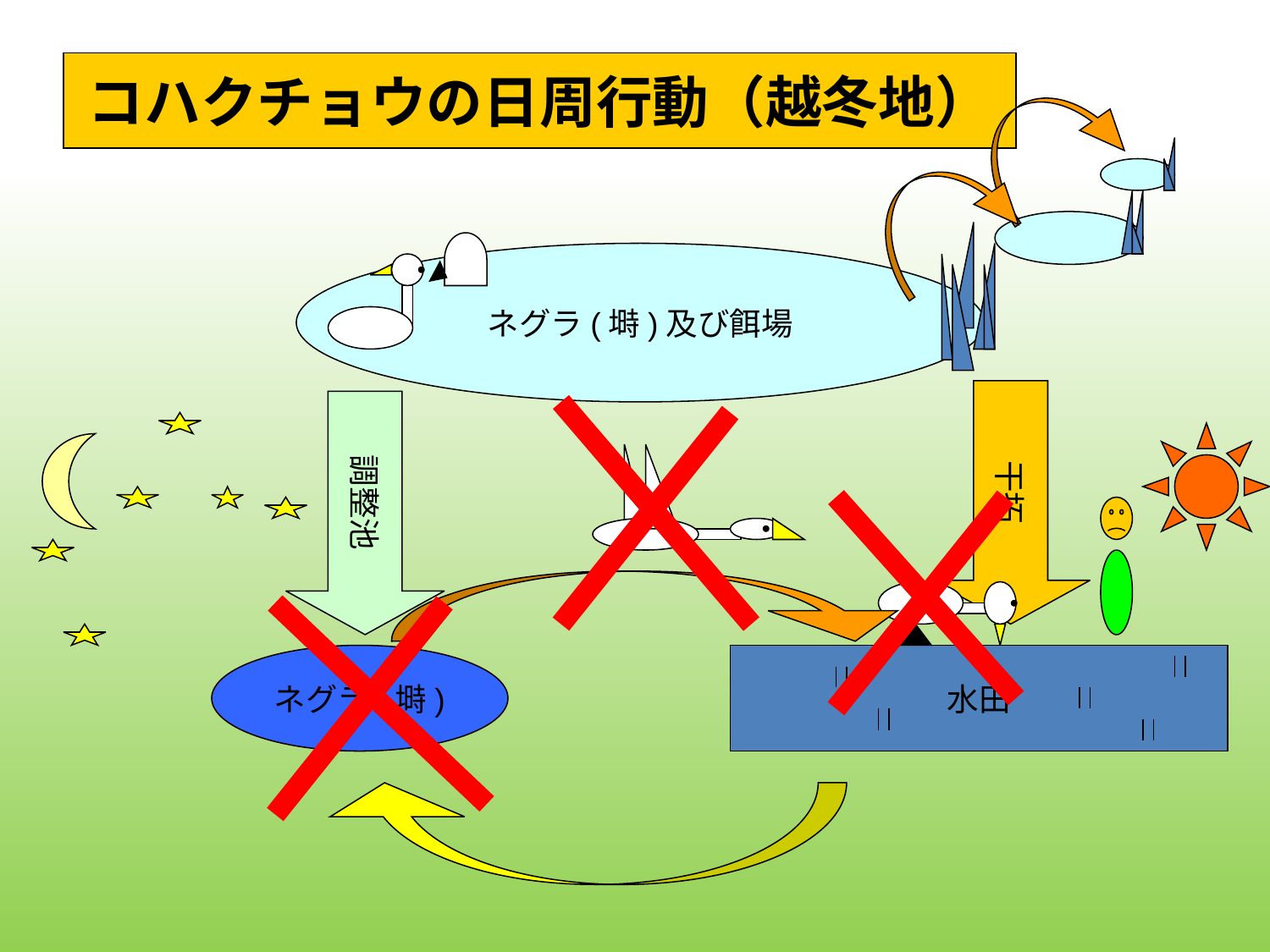

コハクチョウの日周行動（越冬地）

ネグラ(塒)及び餌場

・

干拓
調整池

・

・

ネグラ(塒)
水田